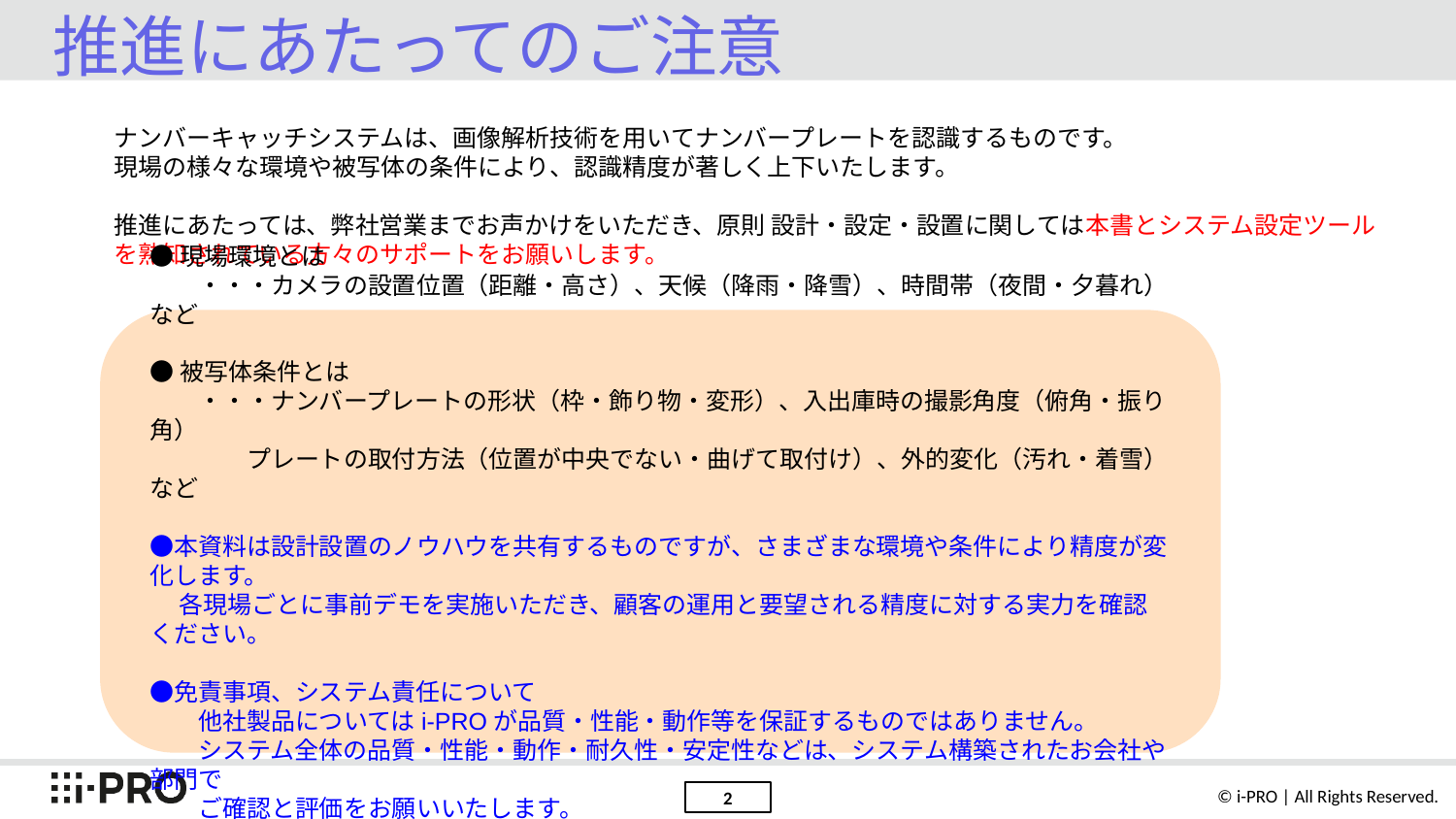

# 推進にあたってのご注意
ナンバーキャッチシステムは、画像解析技術を用いてナンバープレートを認識するものです。
現場の様々な環境や被写体の条件により、認識精度が著しく上下いたします。
推進にあたっては、弊社営業までお声かけをいただき、原則 設計・設定・設置に関しては本書とシステム設定ツールを熟知されている方々のサポートをお願いします。

●現場環境とは
　　・・・カメラの設置位置（距離・高さ）、天候（降雨・降雪）、時間帯（夜間・夕暮れ）など
●被写体条件とは
　　・・・ナンバープレートの形状（枠・飾り物・変形）、入出庫時の撮影角度（俯角・振り角）
　　　　プレートの取付方法（位置が中央でない・曲げて取付け）、外的変化（汚れ・着雪）など
●本資料は設計設置のノウハウを共有するものですが、さまざまな環境や条件により精度が変化します。
 　各現場ごとに事前デモを実施いただき、顧客の運用と要望される精度に対する実力を確認ください。
●免責事項、システム責任について
　　他社製品についてはi-PROが品質・性能・動作等を保証するものではありません。
　　システム全体の品質・性能・動作・耐久性・安定性などは、システム構築されたお会社や部門で
　　ご確認と評価をお願いいたします。